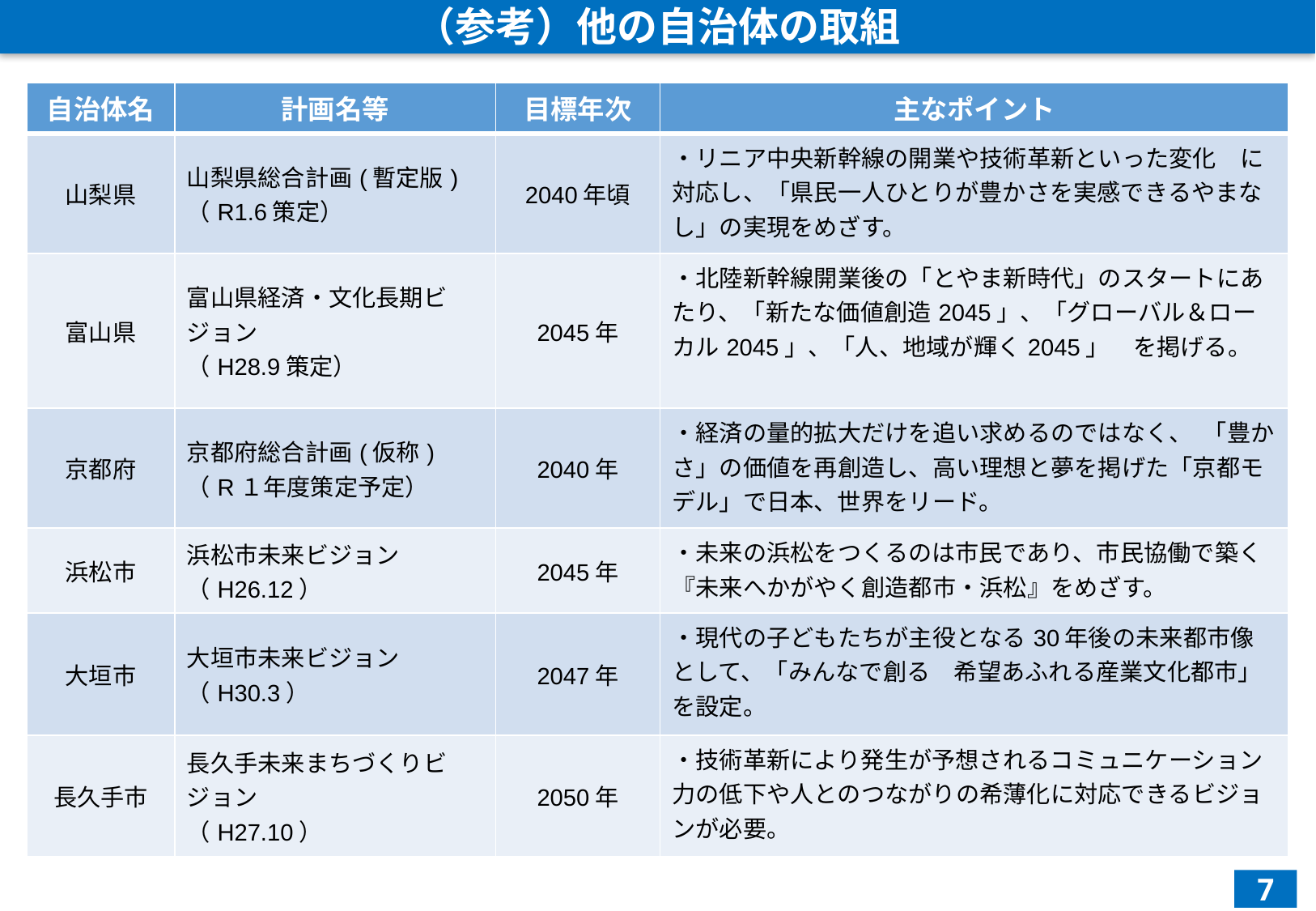

（参考）他の自治体の取組
| 自治体名 | 計画名等 | 目標年次 | 主なポイント |
| --- | --- | --- | --- |
| 山梨県 | 山梨県総合計画(暫定版) （R1.6策定） | 2040年頃 | ・リニア中央新幹線の開業や技術革新といった変化　に対応し、「県民一人ひとりが豊かさを実感できるやまなし」の実現をめざす。 |
| 富山県 | 富山県経済・文化長期ビジョン （H28.9策定） | 2045年 | ・北陸新幹線開業後の「とやま新時代」のスタートにあたり、「新たな価値創造2045」、「グローバル＆ローカル2045」、「人、地域が輝く2045」　を掲げる。 |
| 京都府 | 京都府総合計画(仮称) （R１年度策定予定） | 2040年 | ・経済の量的拡大だけを追い求めるのではなく、 「豊かさ」の価値を再創造し、高い理想と夢を掲げた「京都モデル」で日本、世界をリード。 |
| 浜松市 | 浜松市未来ビジョン （H26.12） | 2045年 | ・未来の浜松をつくるのは市民であり、市民協働で築く『未来へかがやく創造都市・浜松』をめざす。 |
| 大垣市 | 大垣市未来ビジョン （H30.3） | 2047年 | ・現代の子どもたちが主役となる30年後の未来都市像として、「みんなで創る　希望あふれる産業文化都市」を設定。 |
| 長久手市 | 長久手未来まちづくりビジョン （H27.10） | 2050年 | ・技術革新により発生が予想されるコミュニケーション力の低下や人とのつながりの希薄化に対応できるビジョンが必要。 |
7